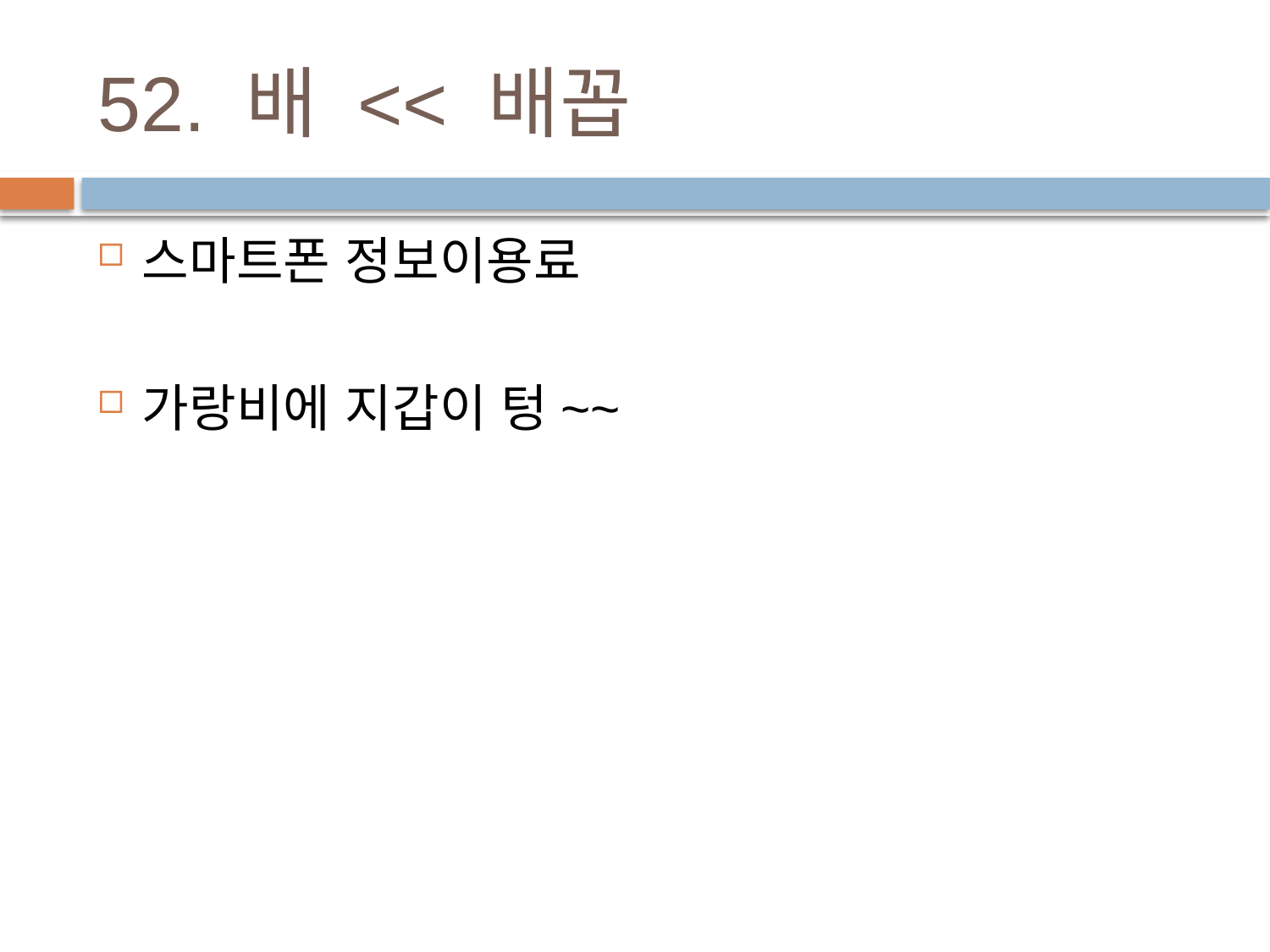

# 52. 배 << 배꼽
스마트폰 정보이용료

가랑비에 지갑이 텅~~